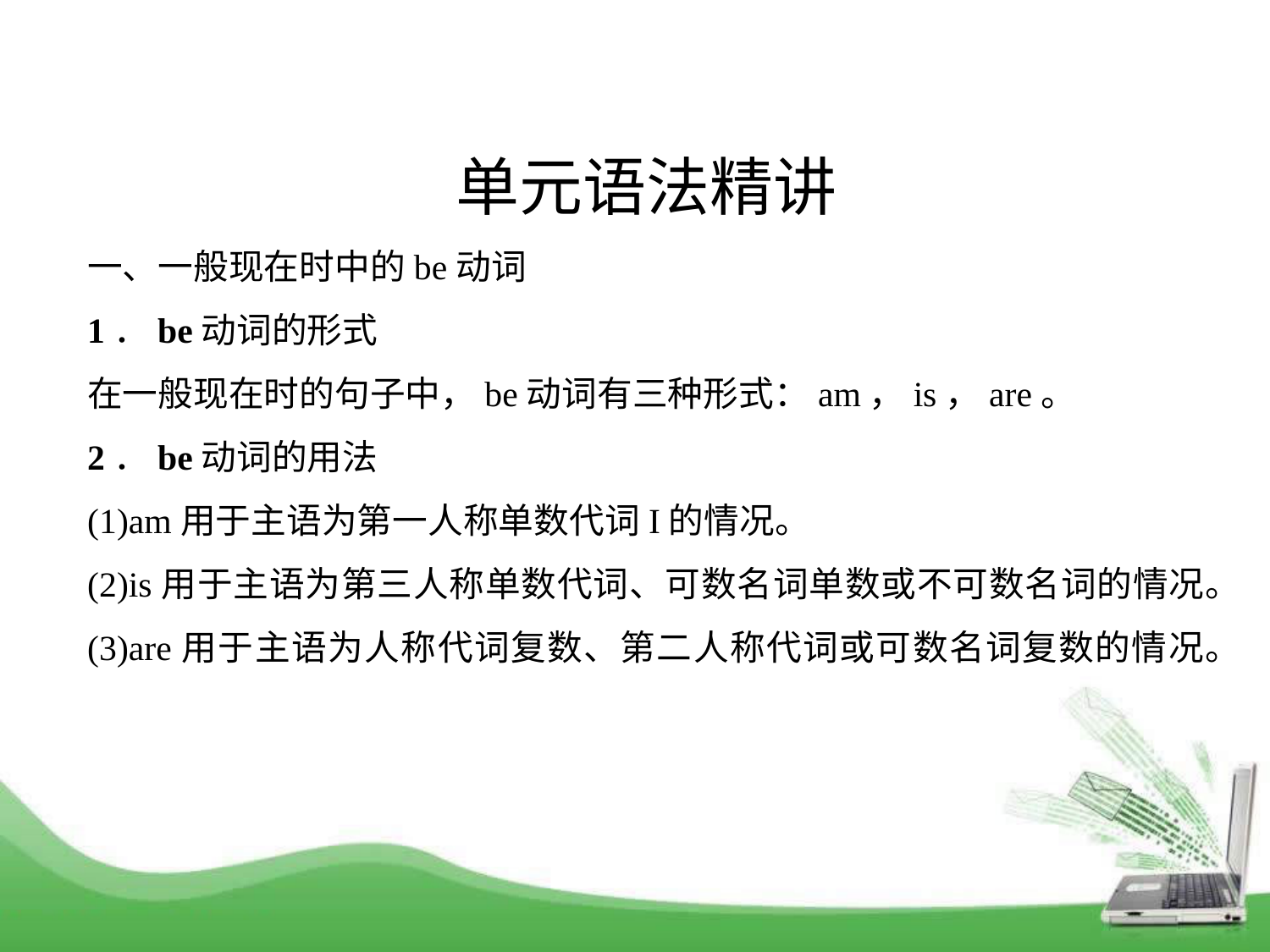

单元语法精讲
一、一般现在时中的be动词
1．be动词的形式
在一般现在时的句子中，be动词有三种形式：am，is，are。
2．be动词的用法
(1)am用于主语为第一人称单数代词I的情况。
(2)is用于主语为第三人称单数代词、可数名词单数或不可数名词的情况。
(3)are用于主语为人称代词复数、第二人称代词或可数名词复数的情况。